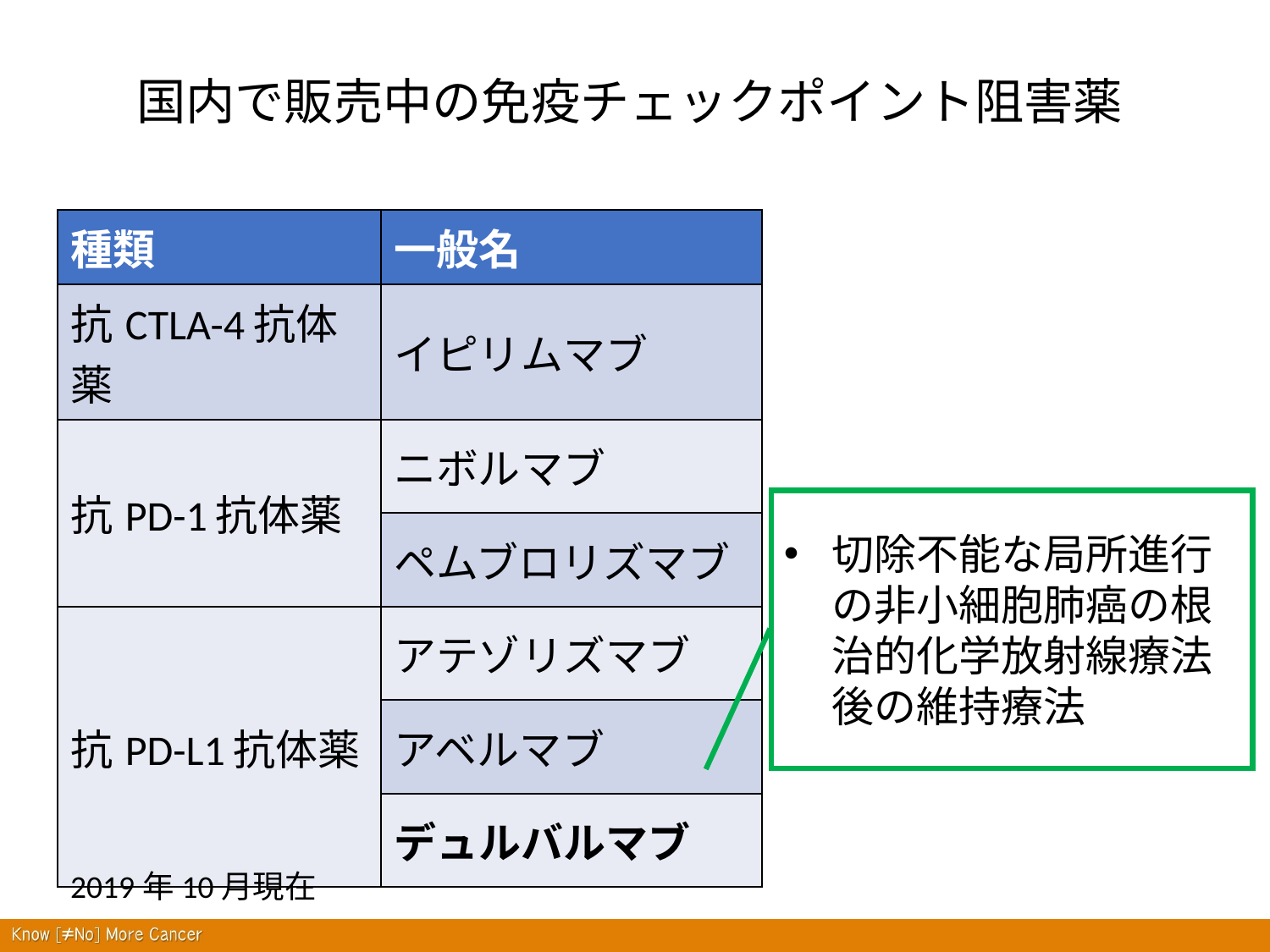

国内で販売中の免疫チェックポイント阻害薬
| 種類 | 一般名 |
| --- | --- |
| 抗CTLA-4抗体薬 | イピリムマブ |
| 抗PD-1抗体薬 | ニボルマブ |
|  | ペムブロリズマブ |
| 抗PD-L1抗体薬 | アテゾリズマブ |
|  | アベルマブ |
|  | デュルバルマブ |
切除不能な局所進行の非小細胞肺癌の根治的化学放射線療法後の維持療法
2019年10月現在